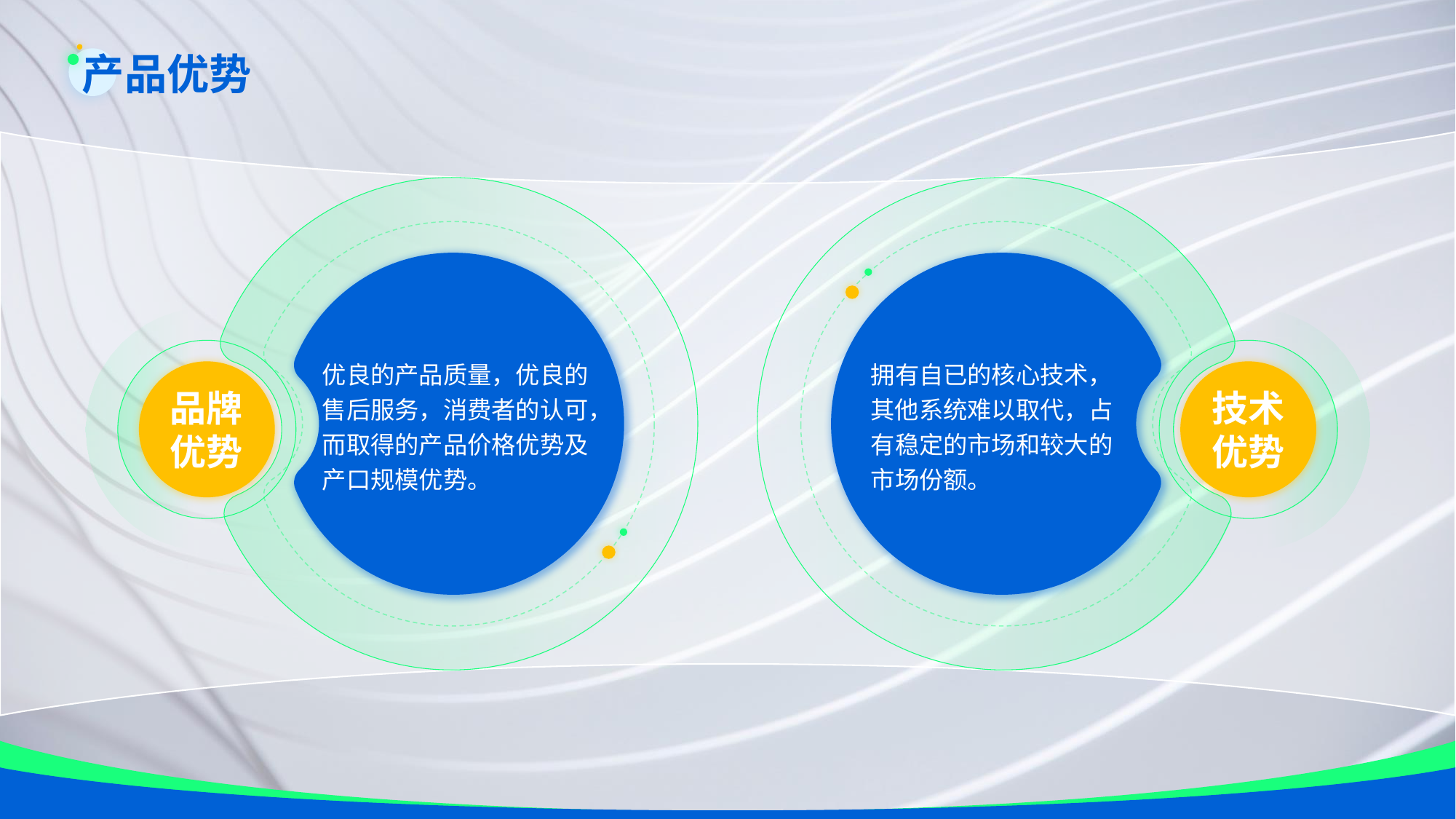

产品优势

优良的产品质量，优良的售后服务，消费者的认可，而取得的产品价格优势及产口规模优势。
拥有自已的核心技术，其他系统难以取代，占有稳定的市场和较大的市场份额。

品牌
优势
技术
优势